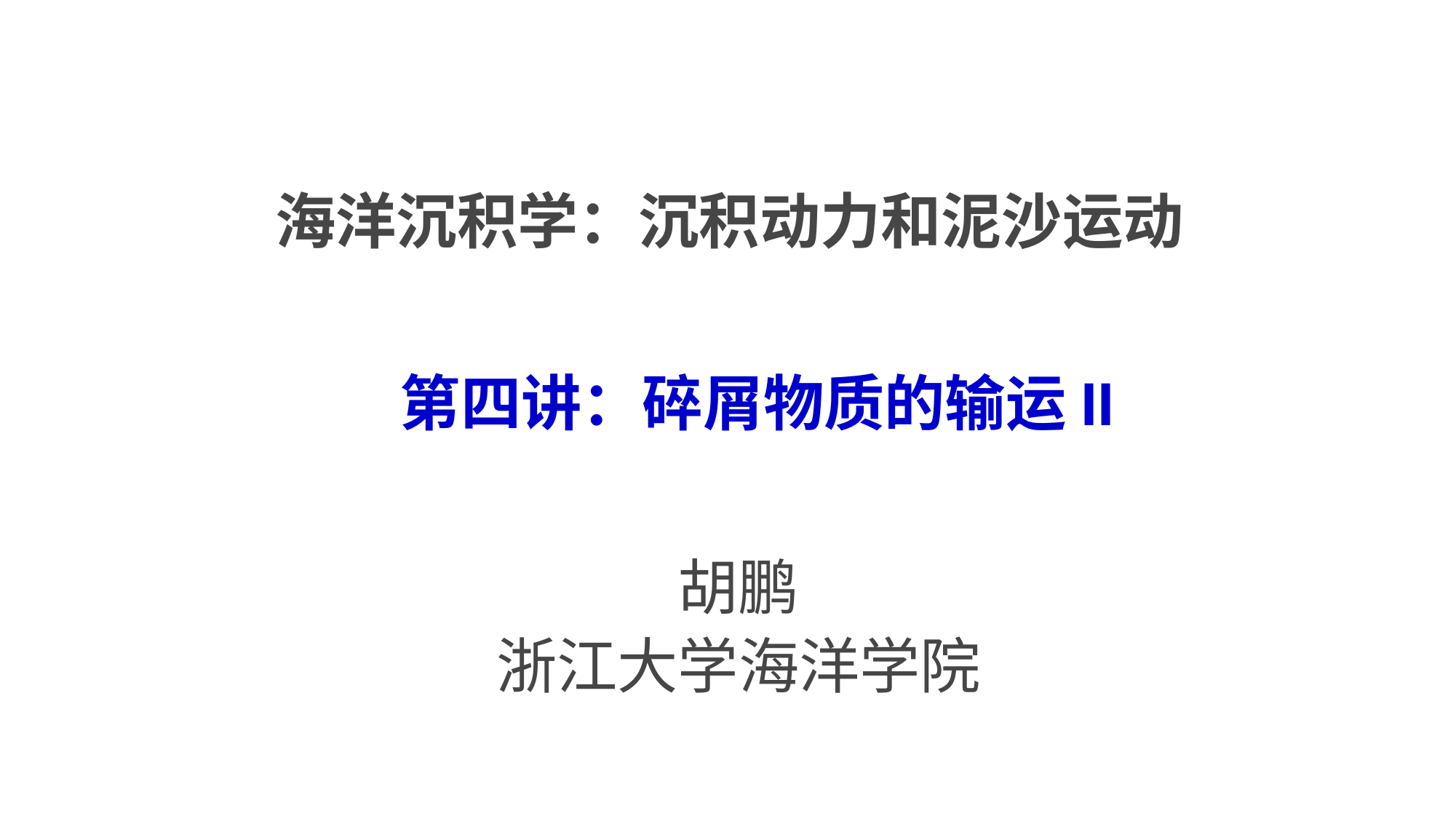

海洋沉积学：沉积动力和泥沙运动

   第四讲：碎屑物质的输运II
胡鹏
浙江大学海洋学院